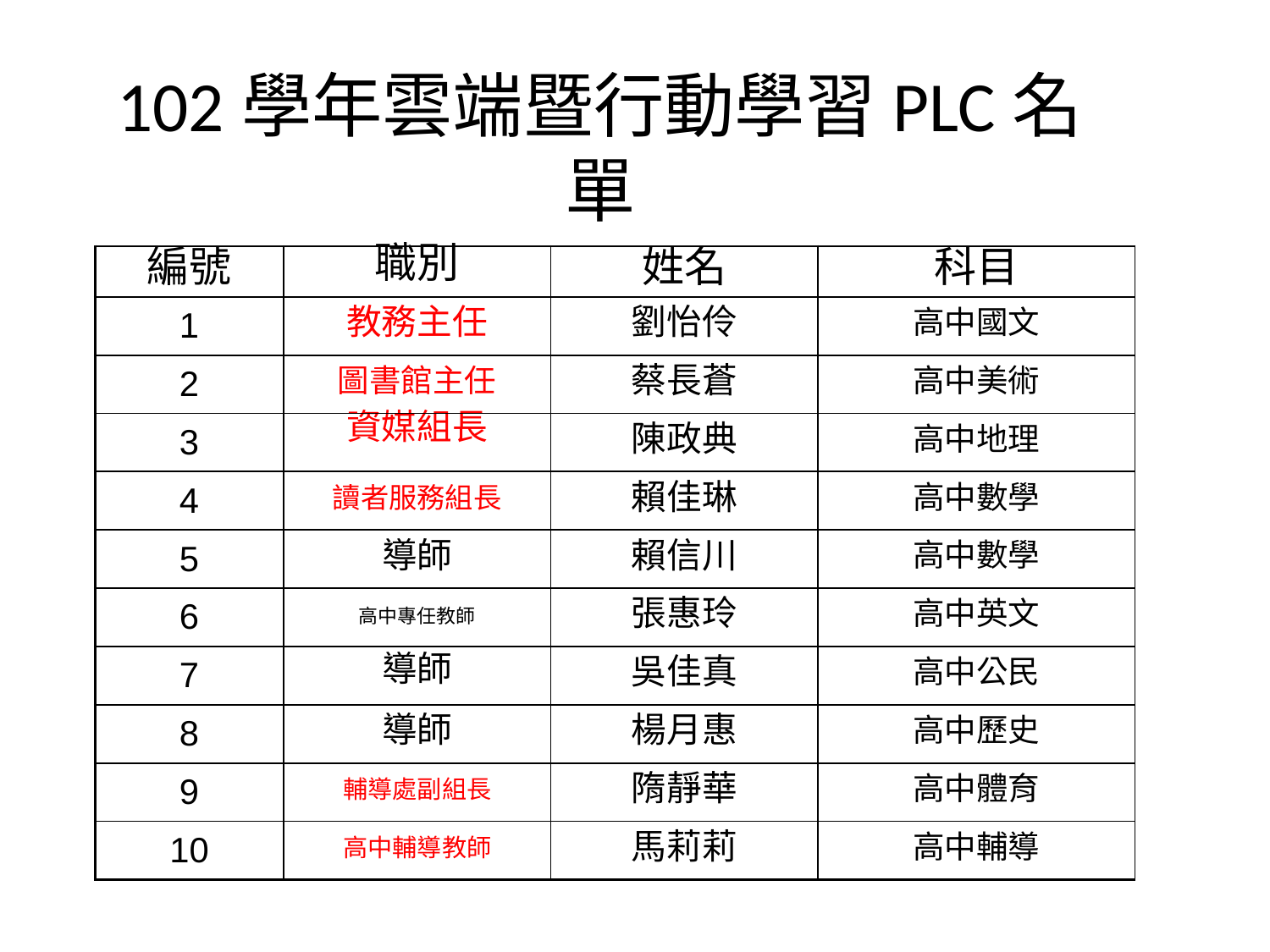

# 102學年雲端暨行動學習PLC名單
| 編號 | 職別 | 姓名 | 科目 |
| --- | --- | --- | --- |
| 1 | 教務主任 | 劉怡伶 | 高中國文 |
| 2 | 圖書館主任 | 蔡長蒼 | 高中美術 |
| 3 | 資媒組長 | 陳政典 | 高中地理 |
| 4 | 讀者服務組長 | 賴佳琳 | 高中數學 |
| 5 | 導師 | 賴信川 | 高中數學 |
| 6 | 高中專任教師 | 張惠玲 | 高中英文 |
| 7 | 導師 | 吳佳真 | 高中公民 |
| 8 | 導師 | 楊月惠 | 高中歷史 |
| 9 | 輔導處副組長 | 隋靜華 | 高中體育 |
| 10 | 高中輔導教師 | 馬莉莉 | 高中輔導 |